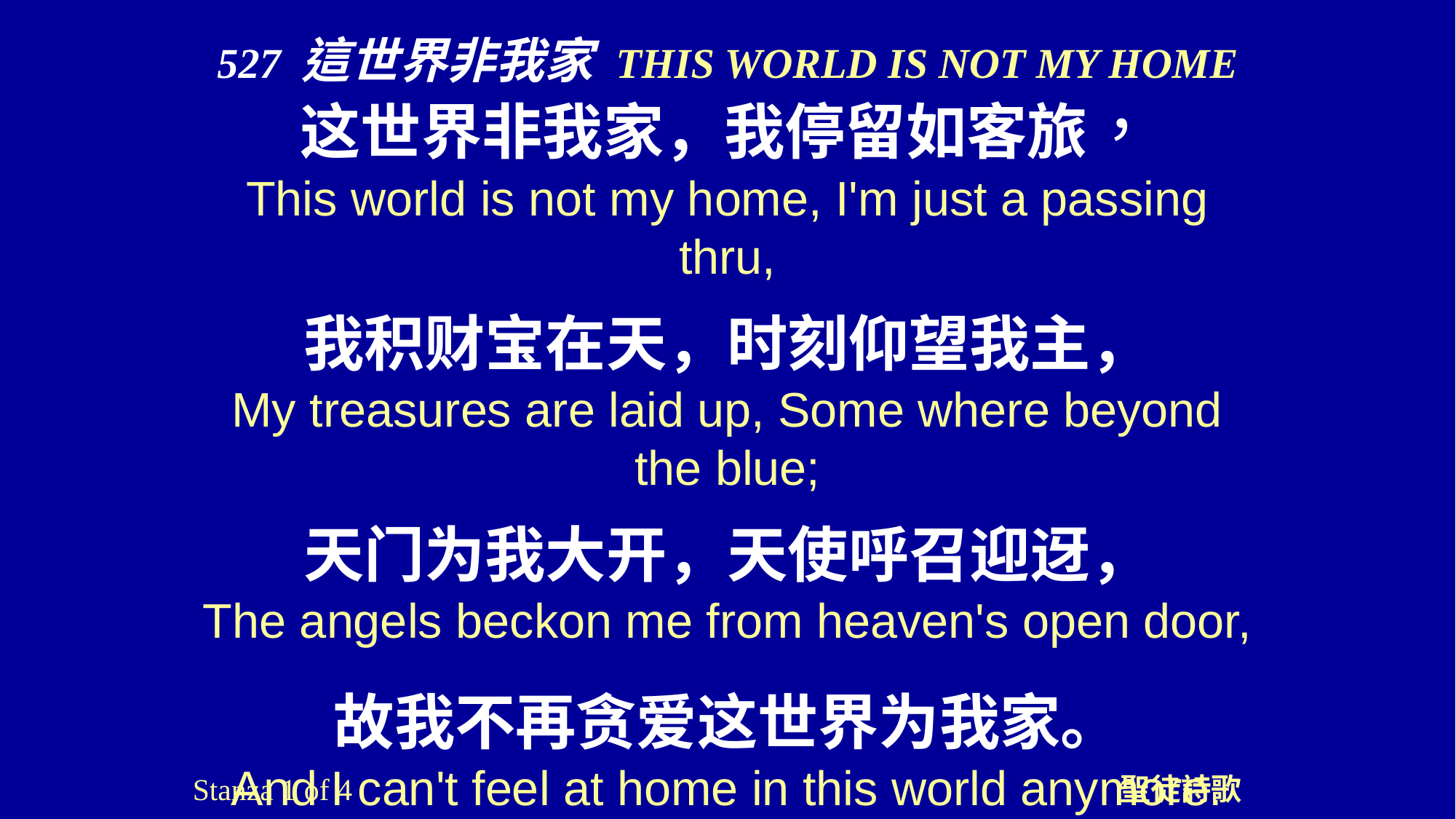

527 這世界非我家 THIS WORLD IS NOT MY HOME
这世界非我家，我停留如客旅，
This world is not my home, I'm just a passing thru,

我积财宝在天，时刻仰望我主，
My treasures are laid up, Some where beyond the blue;

天门为我大开，天使呼召迎迓，
The angels beckon me from heaven's open door,

故我不再贪爱这世界为我家。
And I can't feel at home in this world anymore.

Stanza 1 of 4
聖徒詩歌